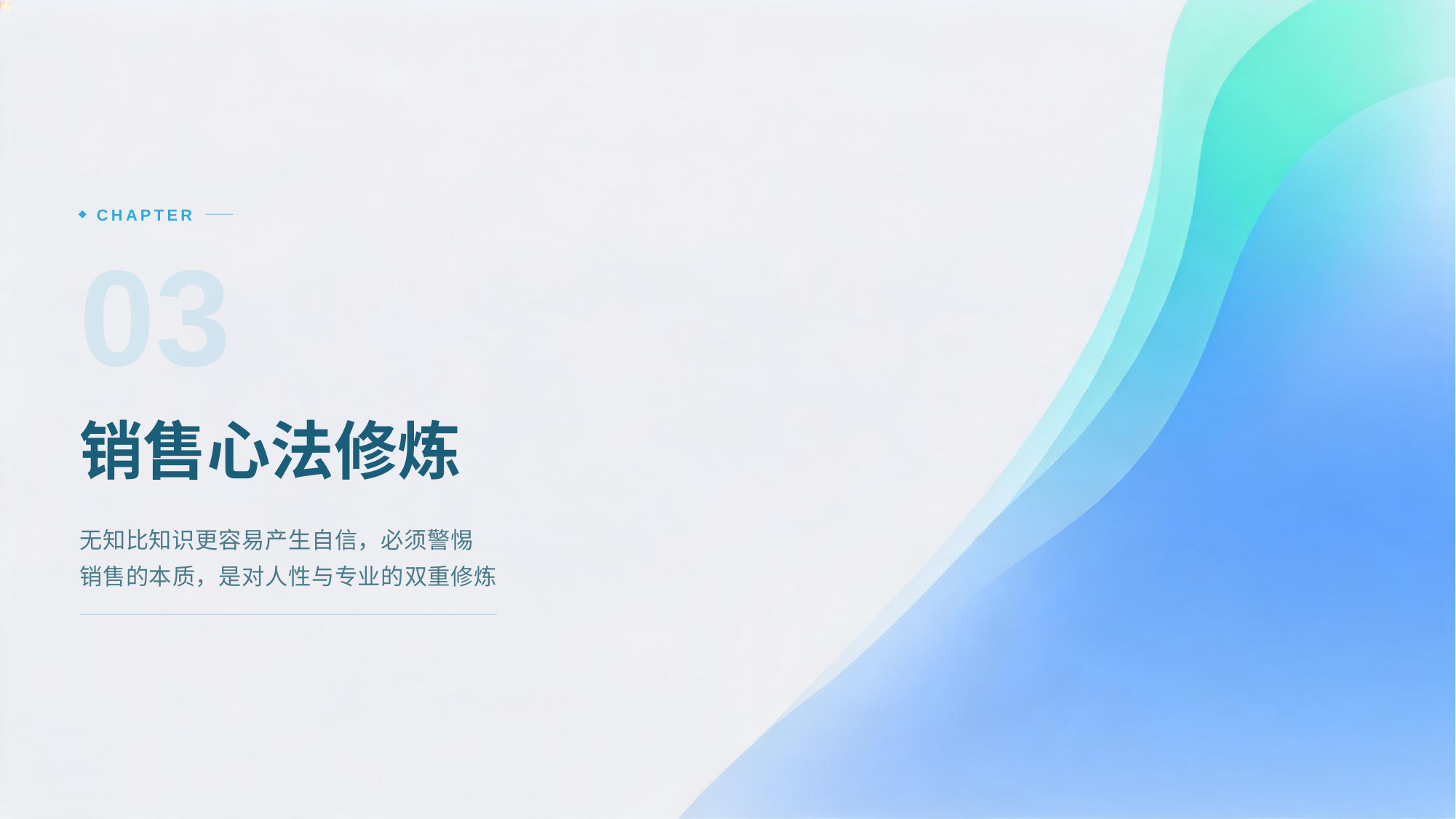

CHAPTER

03
销售心法修炼
无知比知识更容易产生自信，必须警惕
销售的本质，是对人性与专业的双重修炼